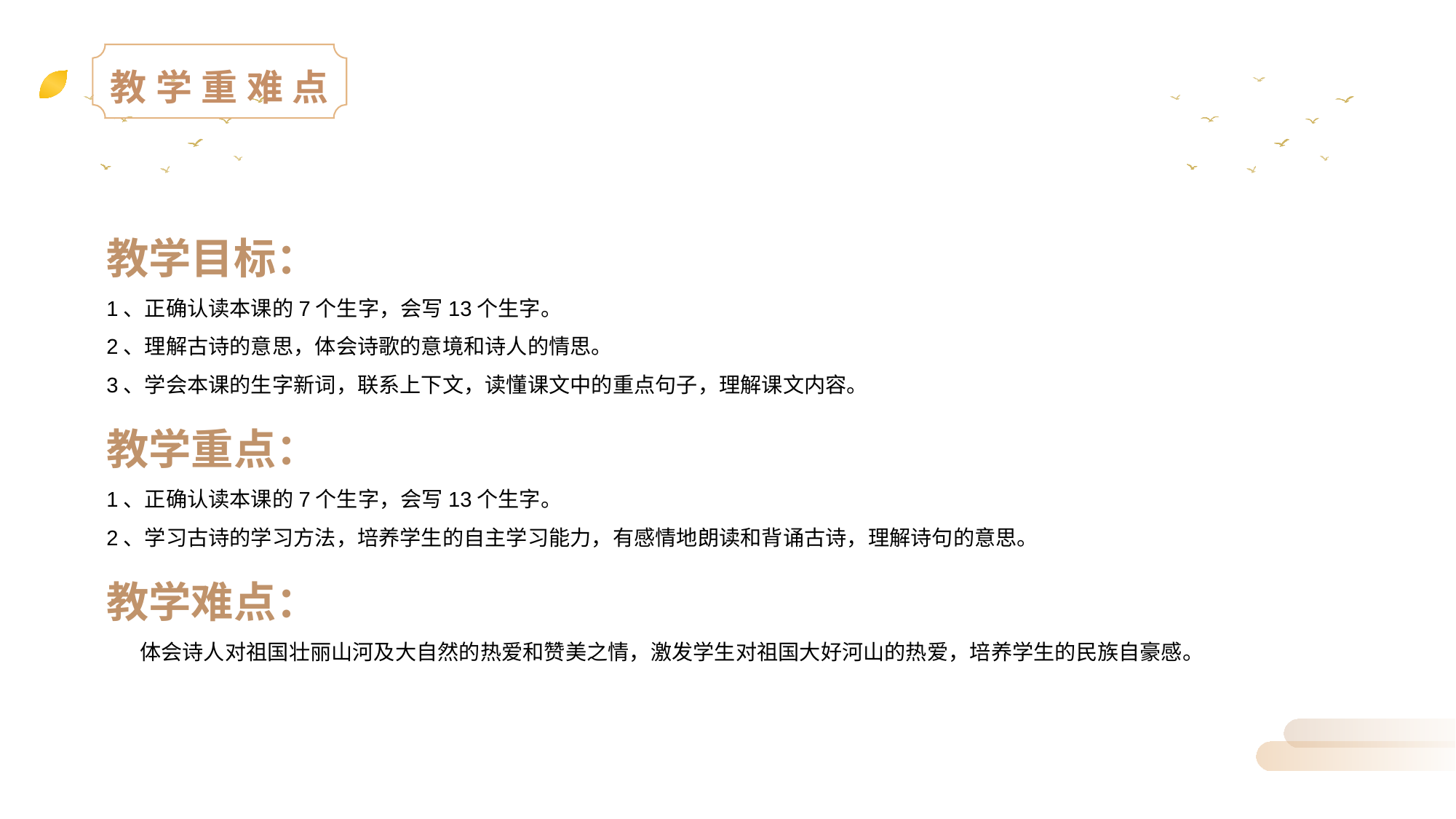

教学重难点
教学目标：
1、正确认读本课的7个生字，会写13个生字。
2、理解古诗的意思，体会诗歌的意境和诗人的情思。
3、学会本课的生字新词，联系上下文，读懂课文中的重点句子，理解课文内容。
教学重点：
1、正确认读本课的7个生字，会写13个生字。
2、学习古诗的学习方法，培养学生的自主学习能力，有感情地朗读和背诵古诗，理解诗句的意思。
教学难点：
      体会诗人对祖国壮丽山河及大自然的热爱和赞美之情，激发学生对祖国大好河山的热爱，培养学生的民族自豪感。